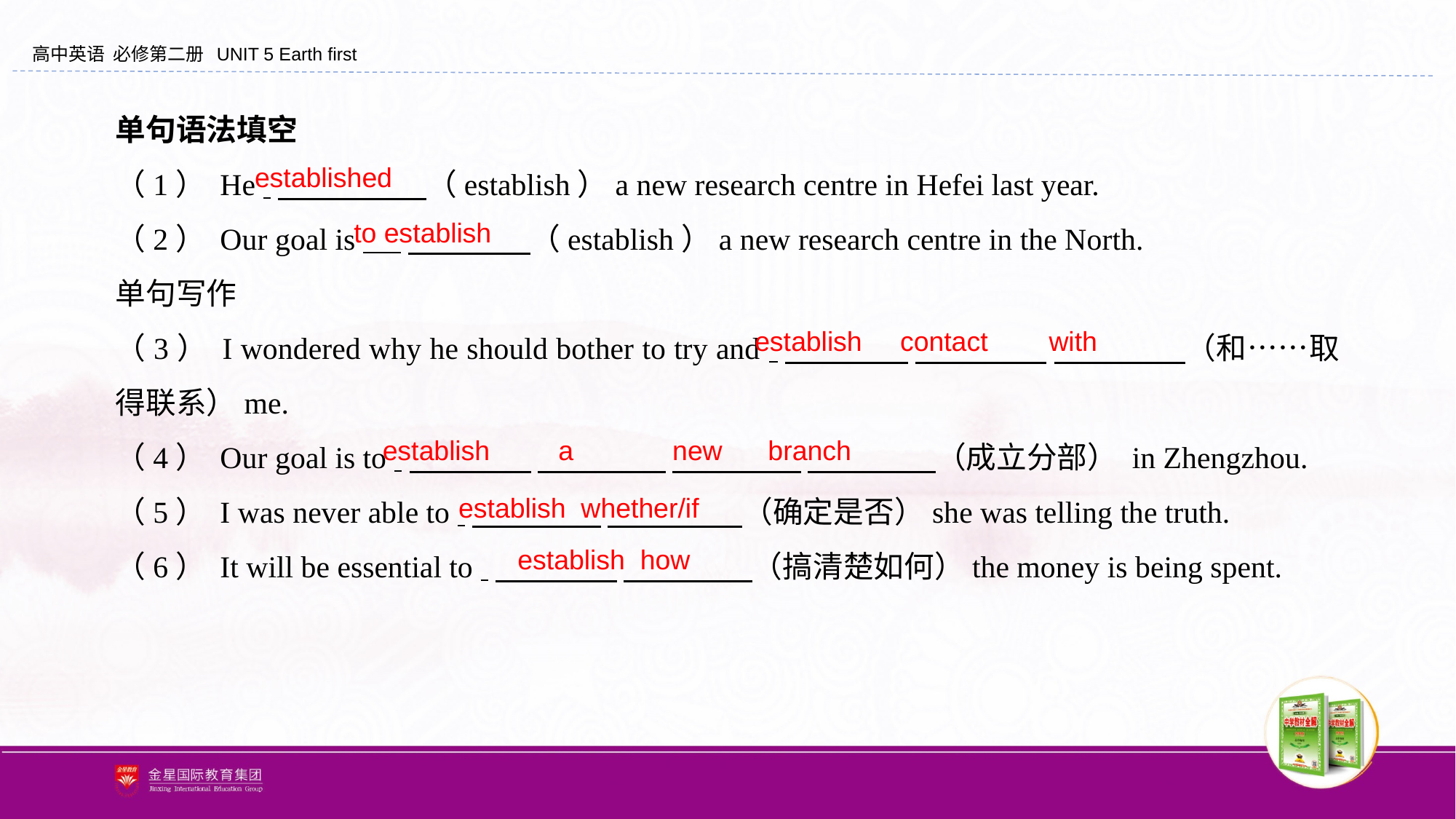

单句语法填空
（1） He  　　　　    （establish）a new research centre in Hefei last year.
（2） Our goal is      　　　　（establish）a new research centre in the North.
单句写作
（3） I wondered why he should bother to try and  　　　　  　　　　  　　　　（和……取得联系）me.
（4） Our goal is to  　　　　  　　　　  　　　　 　　　　 （成立分部） in Zhengzhou.
（5） I was never able to  　　　　   　 　　　（确定是否）she was telling the truth.
（6） It will be essential to  　　　　  　　　　（搞清楚如何）the money is being spent.

established
to establish
establish     contact        with
establish         a             new      branch
establish  whether/if
establish  how